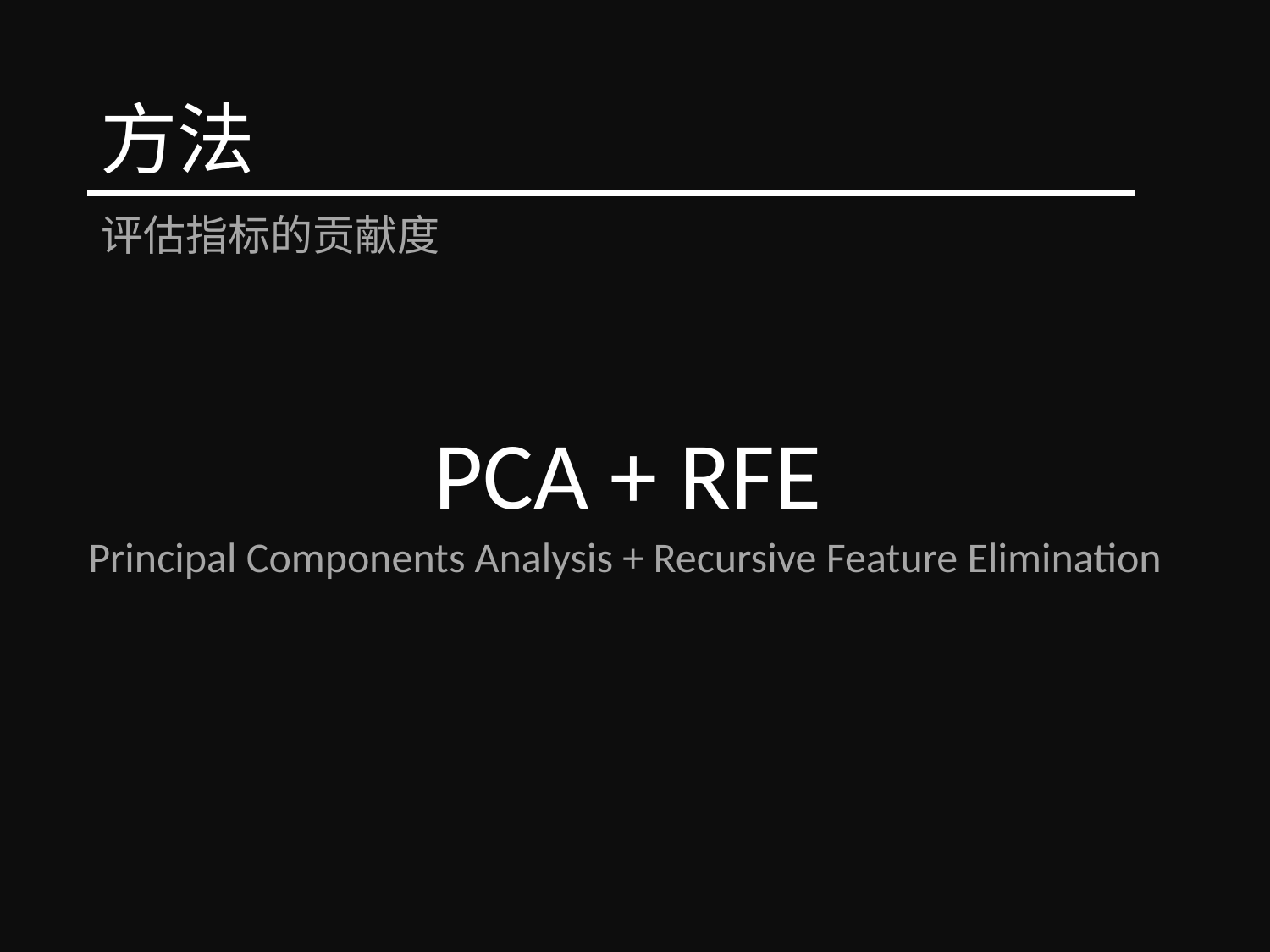

# 方法
评估指标的贡献度
PCA + RFE
Principal Components Analysis + Recursive Feature Elimination